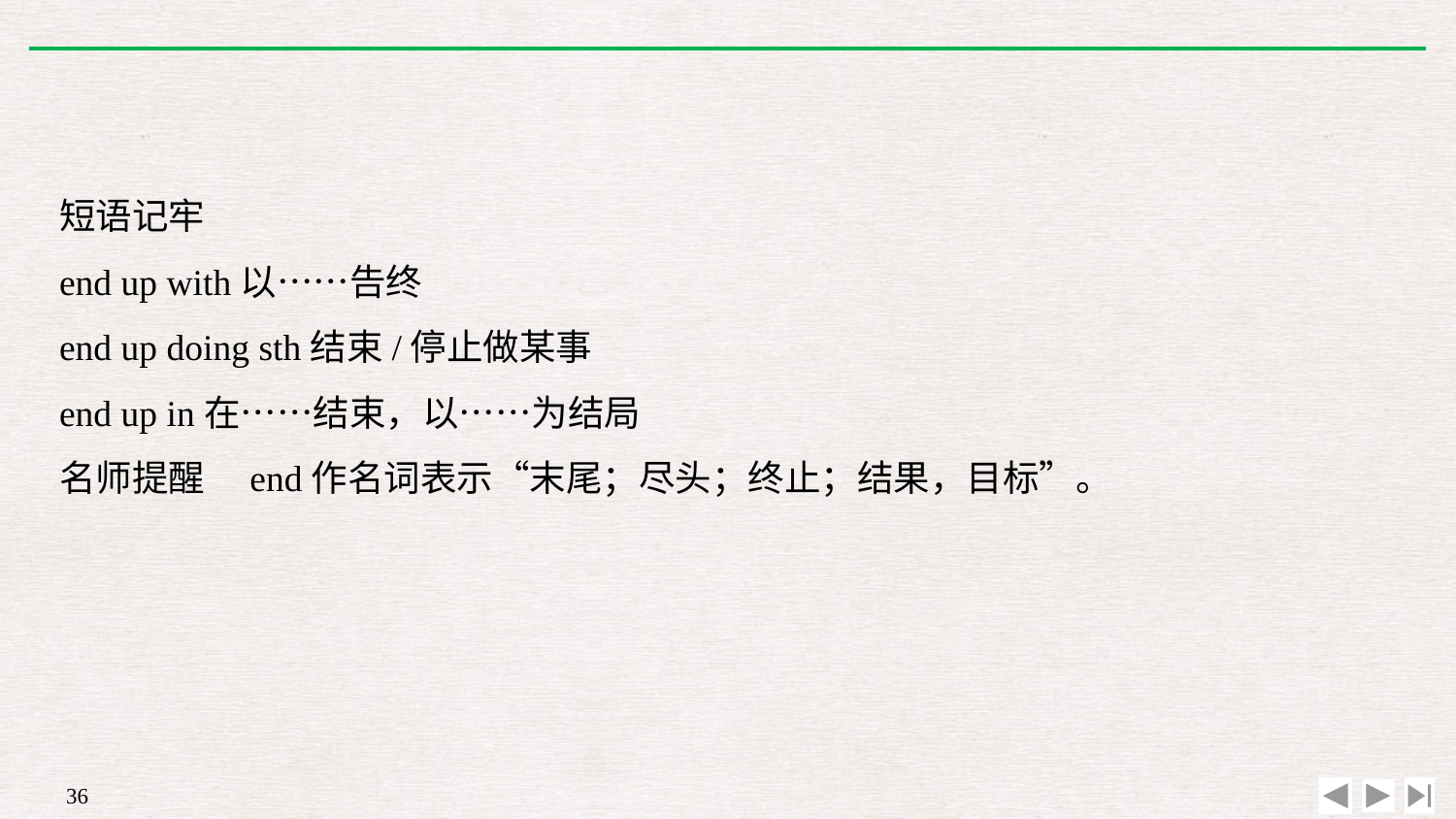

短语记牢
end up with以……告终
end up doing sth结束/停止做某事
end up in在……结束，以……为结局
名师提醒　end作名词表示“末尾；尽头；终止；结果，目标”。